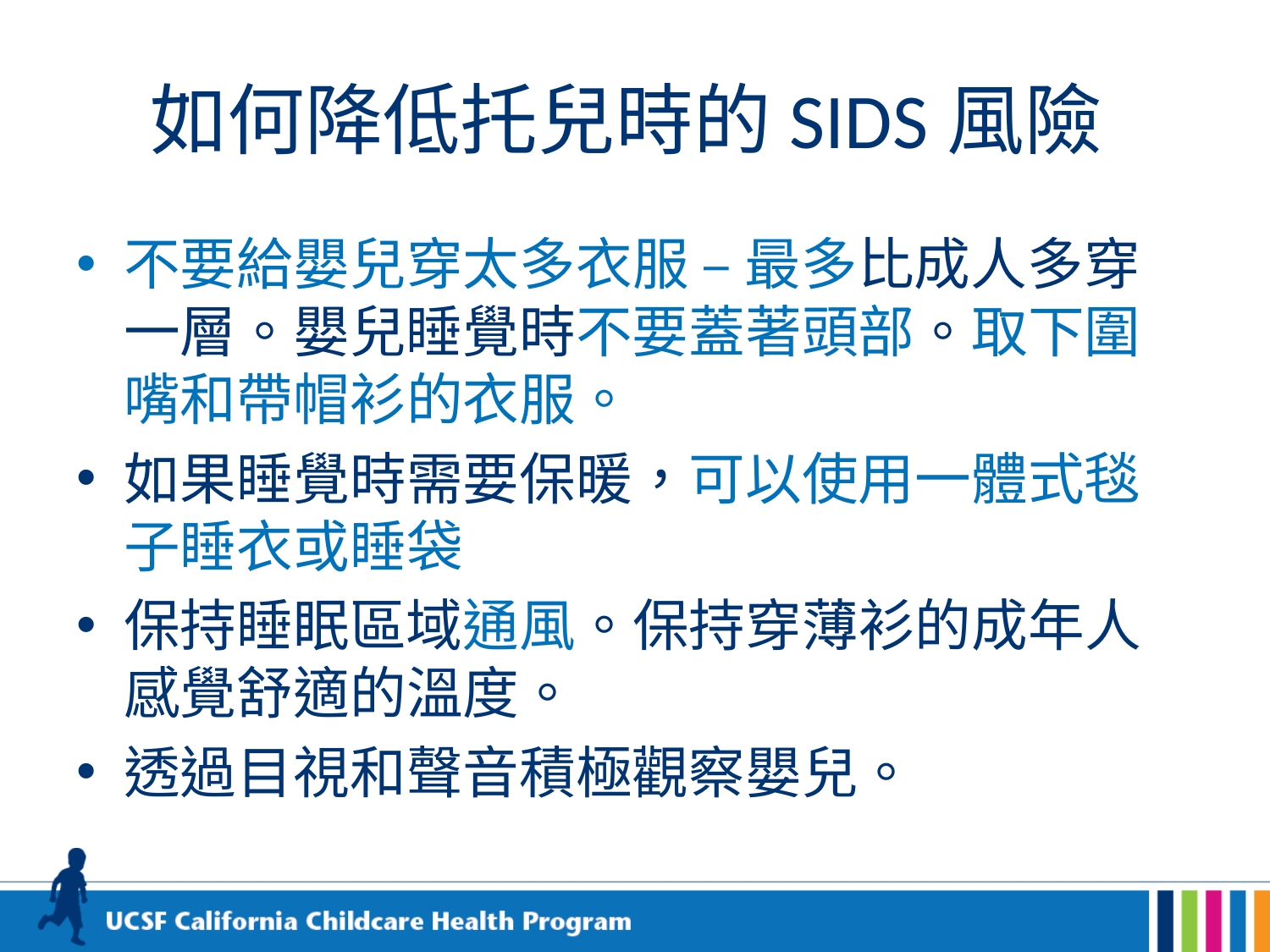

# 如何降低托兒時的SIDS風險
不要給嬰兒穿太多衣服 – 最多比成人多穿一層。嬰兒睡覺時不要蓋著頭部。取下圍嘴和帶帽衫的衣服。
如果睡覺時需要保暖，可以使用一體式毯子睡衣或睡袋
保持睡眠區域通風。保持穿薄衫的成年人感覺舒適的溫度。
透過目視和聲音積極觀察嬰兒。